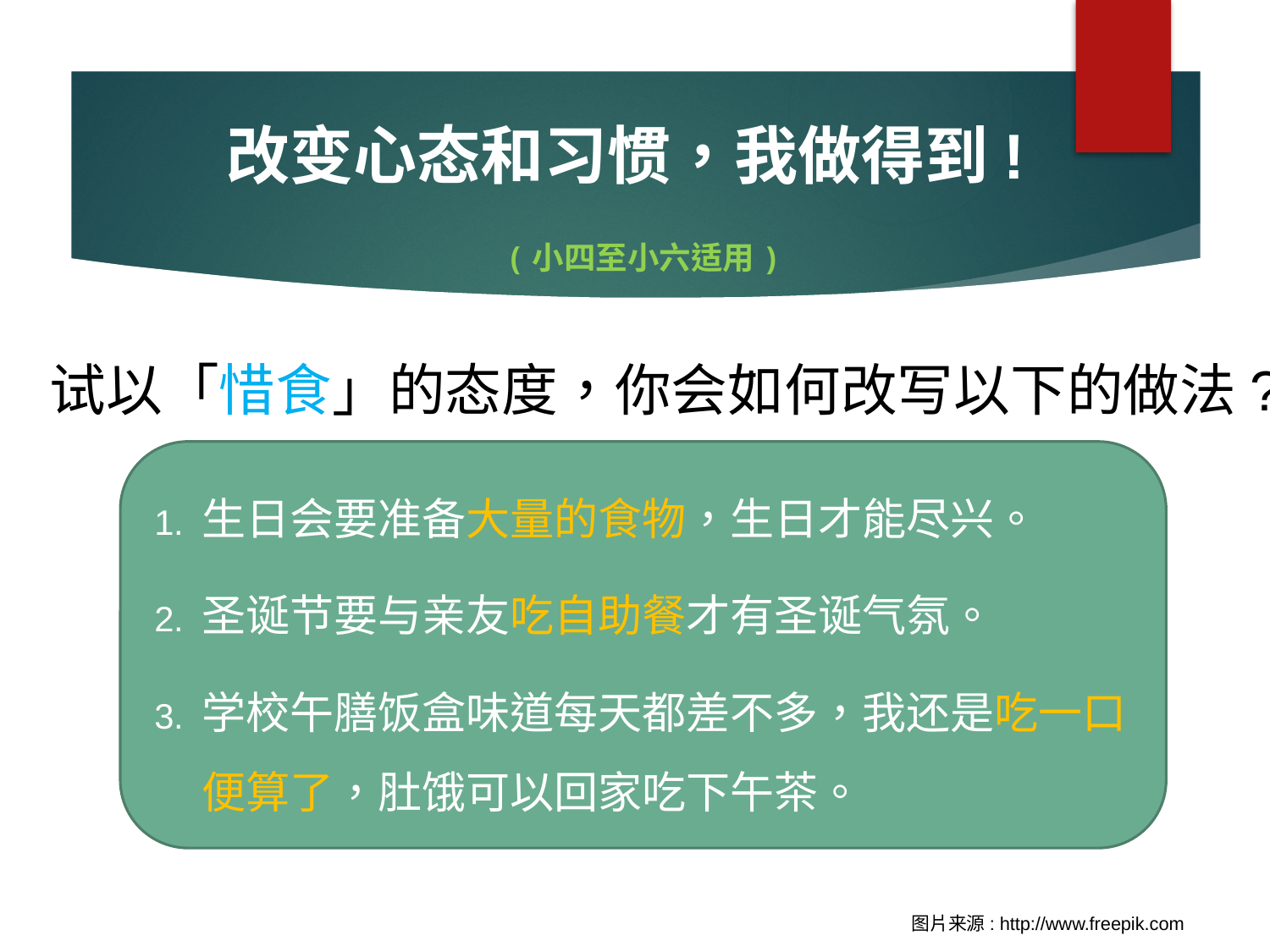

# 改变心态和习惯，我做得到!
(小四至小六适用)
试以「惜食」的态度，你会如何改写以下的做法?

生日会要准备大量的食物，生日才能尽兴。
圣诞节要与亲友吃自助餐才有圣诞气氛。
学校午膳饭盒味道每天都差不多，我还是吃一口便算了，肚饿可以回家吃下午茶。

图片来源: http://www.freepik.com